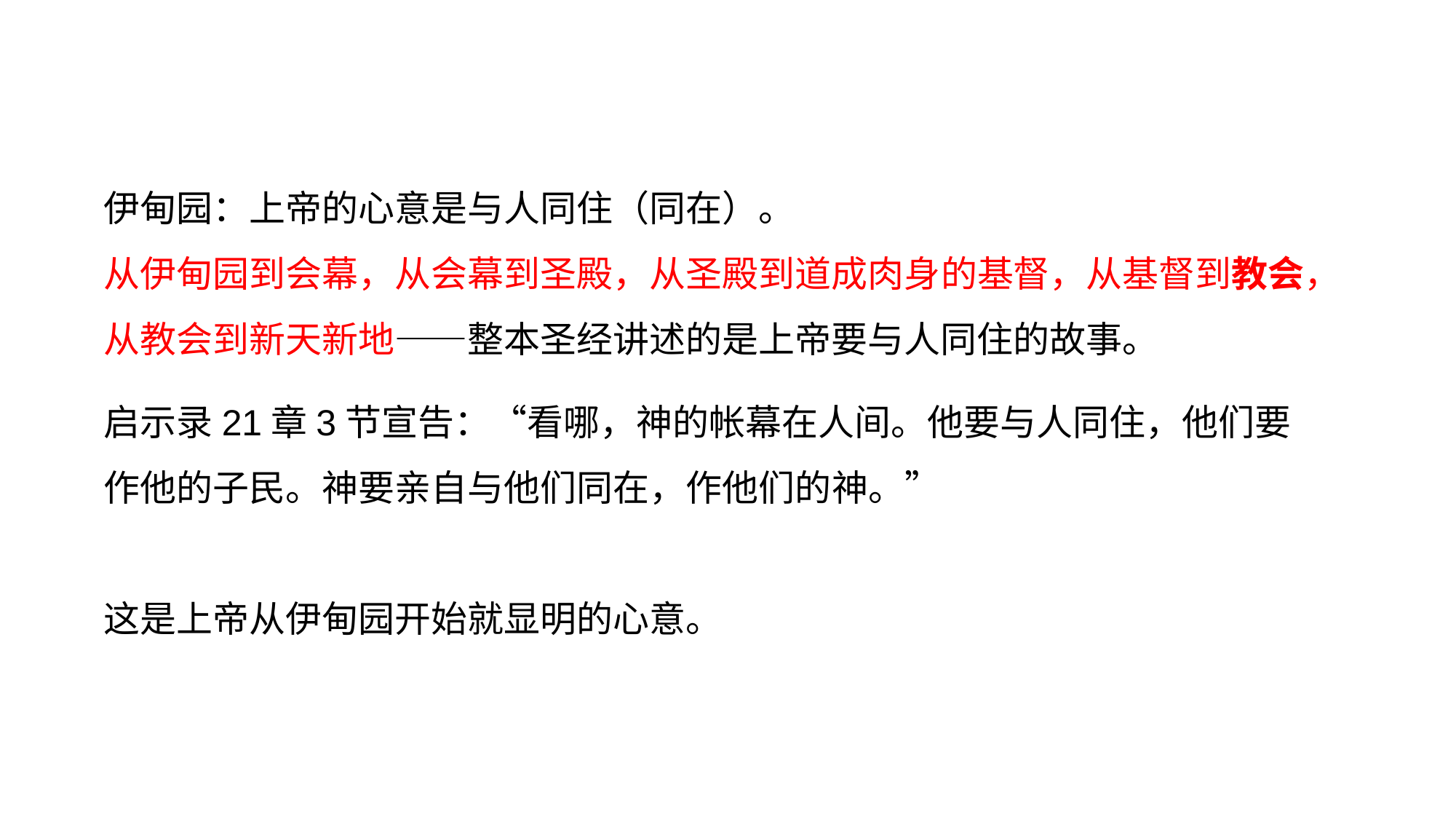

伊甸园：上帝的心意是与人同住（同在）。
从伊甸园到会幕，从会幕到圣殿，从圣殿到道成肉身的基督，从基督到教会，从教会到新天新地——整本圣经讲述的是上帝要与人同住的故事。
启示录21章3节宣告：“看哪，神的帐幕在人间。他要与人同住，他们要作他的子民。神要亲自与他们同在，作他们的神。”

这是上帝从伊甸园开始就显明的心意。